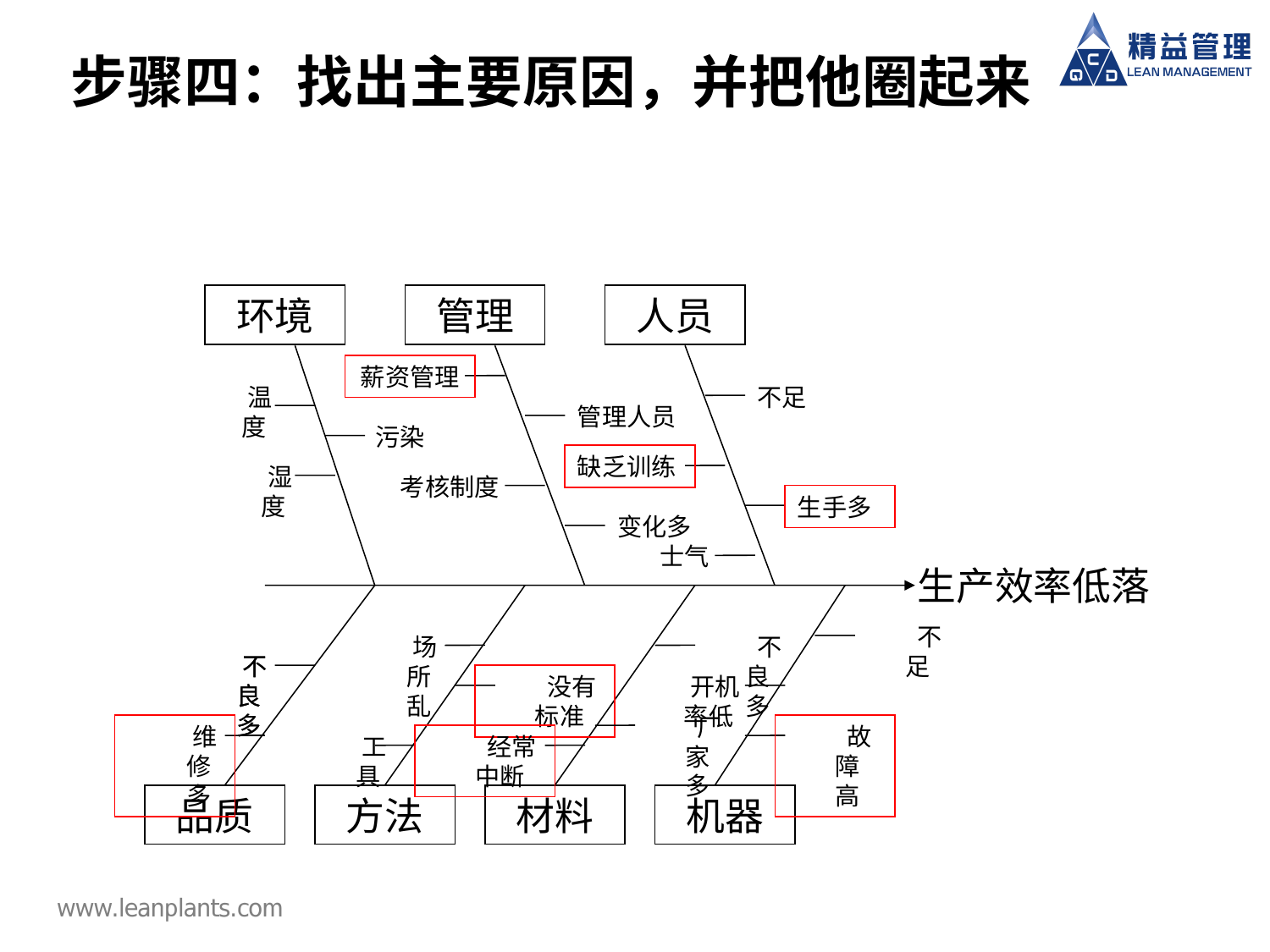

# 步骤四：找出主要原因，并把他圈起来

环境
管理
人员

薪资管理
温度

不足
管理人员

污染

缺乏训练
湿度
考核制度

生手多
变化多

士气

生产效率低落

不足
场所乱
不良多

不良多
不良多

没有标准
开机率低

厂家多
维修多
故障高
工具
经常中断

品质
方法
材料
机器